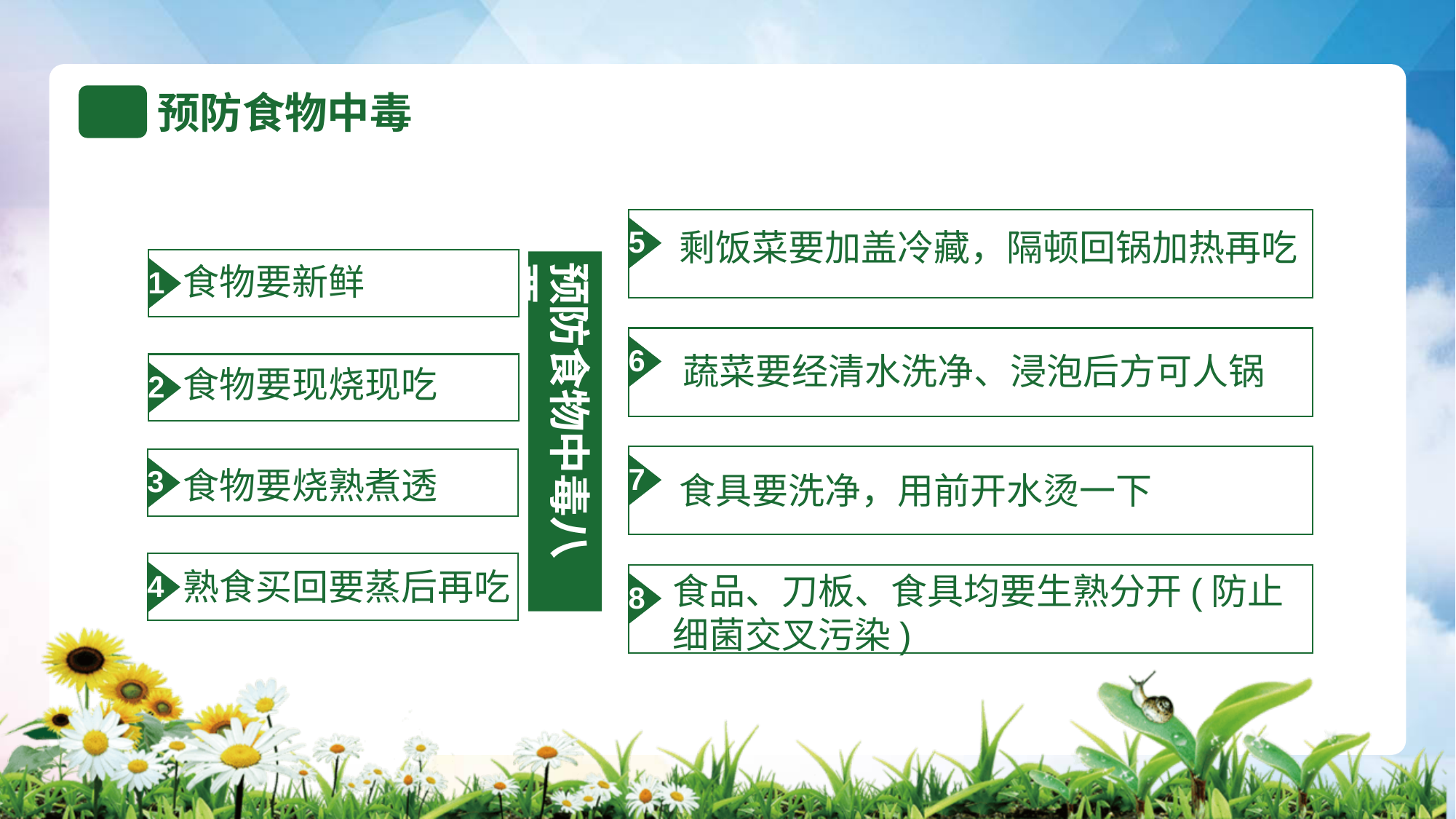

5
剩饭菜要加盖冷藏，隔顿回锅加热再吃

1
食物要新鲜
预防食物中毒八要

6
蔬菜要经清水洗净、浸泡后方可人锅
食物要现烧现吃

2

7
食具要洗净，用前开水烫一下

3
食物要烧熟煮透

4
熟食买回要蒸后再吃

8
食品、刀板、食具均要生熟分开(防止细菌交叉污染)